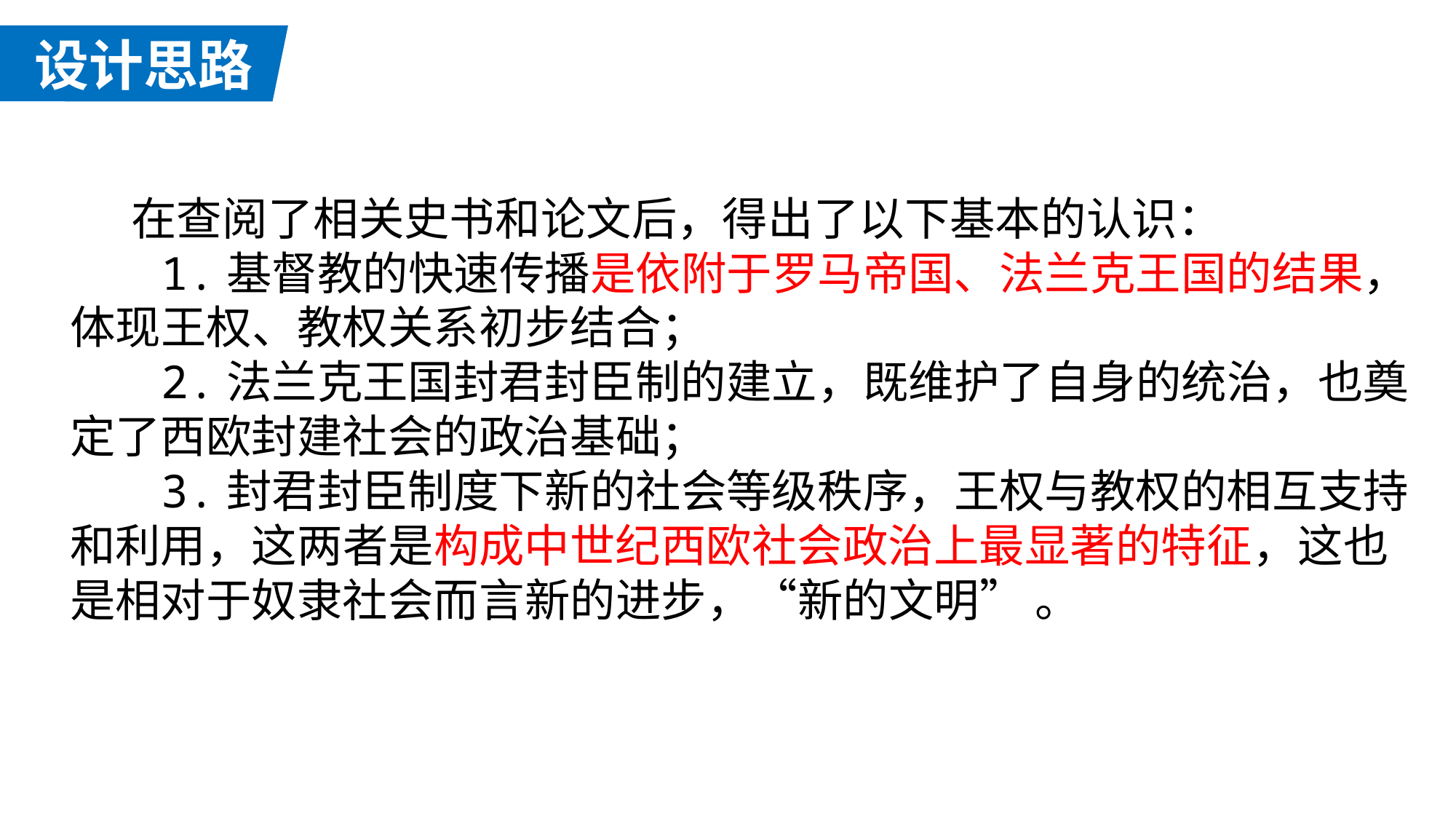

设计思路

  在查阅了相关史书和论文后，得出了以下基本的认识：
  1.基督教的快速传播是依附于罗马帝国、法兰克王国的结果，体现王权、教权关系初步结合；
  2.法兰克王国封君封臣制的建立，既维护了自身的统治，也奠定了西欧封建社会的政治基础；
  3.封君封臣制度下新的社会等级秩序，王权与教权的相互支持和利用，这两者是构成中世纪西欧社会政治上最显著的特征，这也是相对于奴隶社会而言新的进步，“新的文明” 。